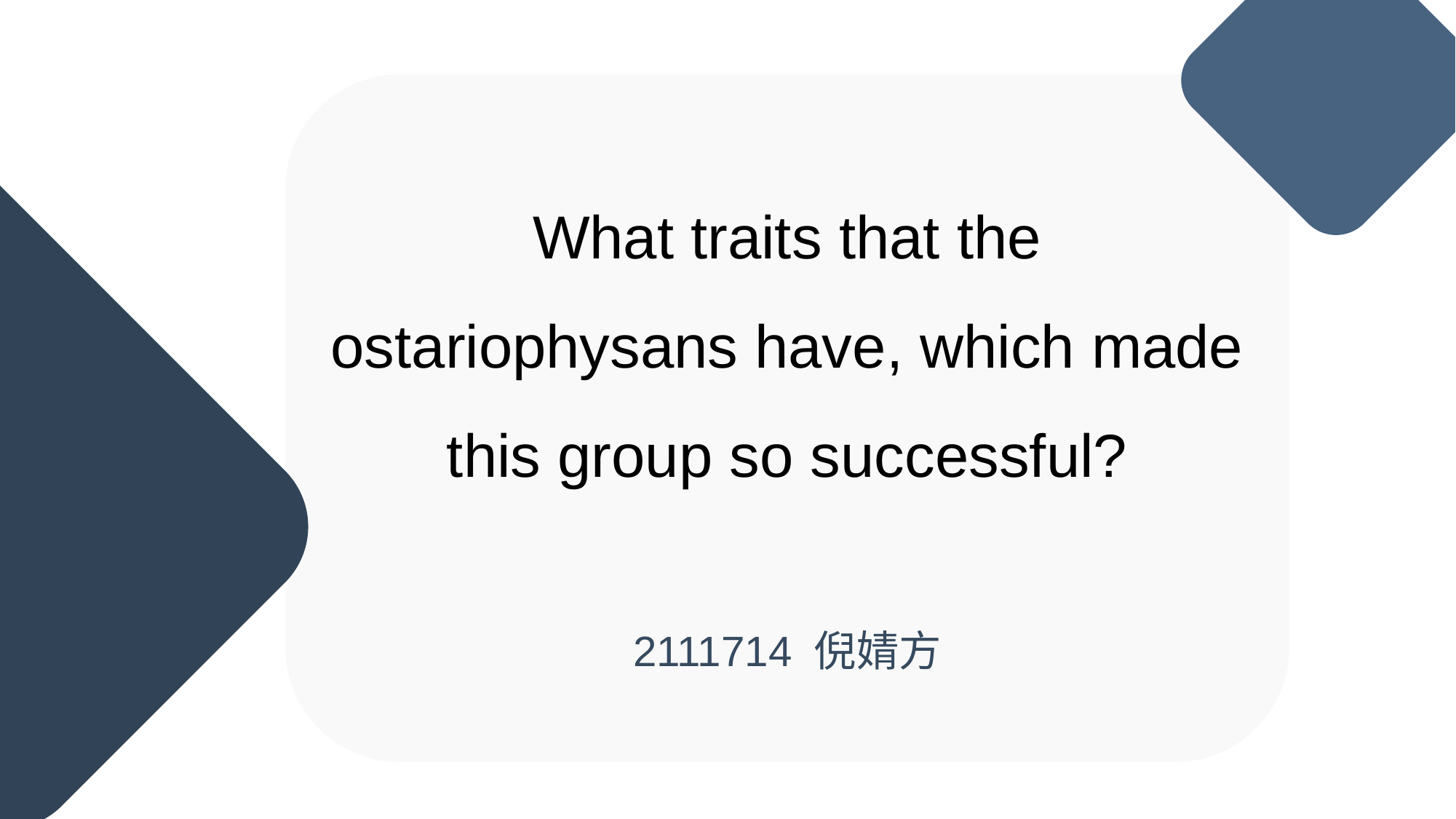

What traits that the ostariophysans have, which made this group so successful?

2111714 倪婧方